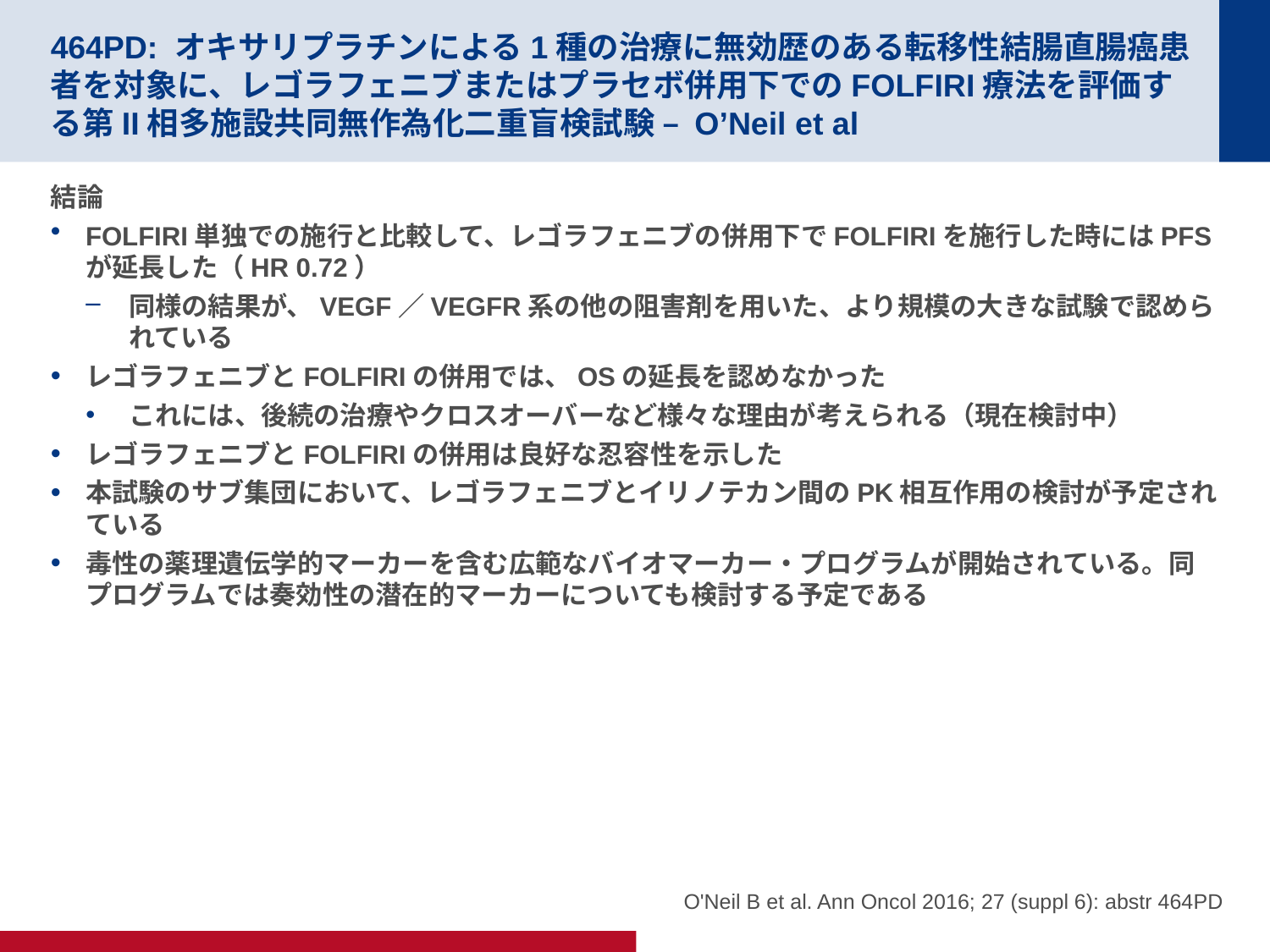

# 464PD: オキサリプラチンによる1種の治療に無効歴のある転移性結腸直腸癌患者を対象に、レゴラフェニブまたはプラセボ併用下でのFOLFIRI療法を評価する第II相多施設共同無作為化二重盲検試験 – O’Neil et al
結論
FOLFIRI単独での施行と比較して、レゴラフェニブの併用下でFOLFIRIを施行した時にはPFSが延長した（HR 0.72）
同様の結果が、VEGF／VEGFR系の他の阻害剤を用いた、より規模の大きな試験で認められている
レゴラフェニブとFOLFIRIの併用では、OSの延長を認めなかった
これには、後続の治療やクロスオーバーなど様々な理由が考えられる（現在検討中）
レゴラフェニブとFOLFIRIの併用は良好な忍容性を示した
本試験のサブ集団において、レゴラフェニブとイリノテカン間のPK相互作用の検討が予定されている
毒性の薬理遺伝学的マーカーを含む広範なバイオマーカー・プログラムが開始されている。同プログラムでは奏効性の潜在的マーカーについても検討する予定である
O'Neil B et al. Ann Oncol 2016; 27 (suppl 6): abstr 464PD